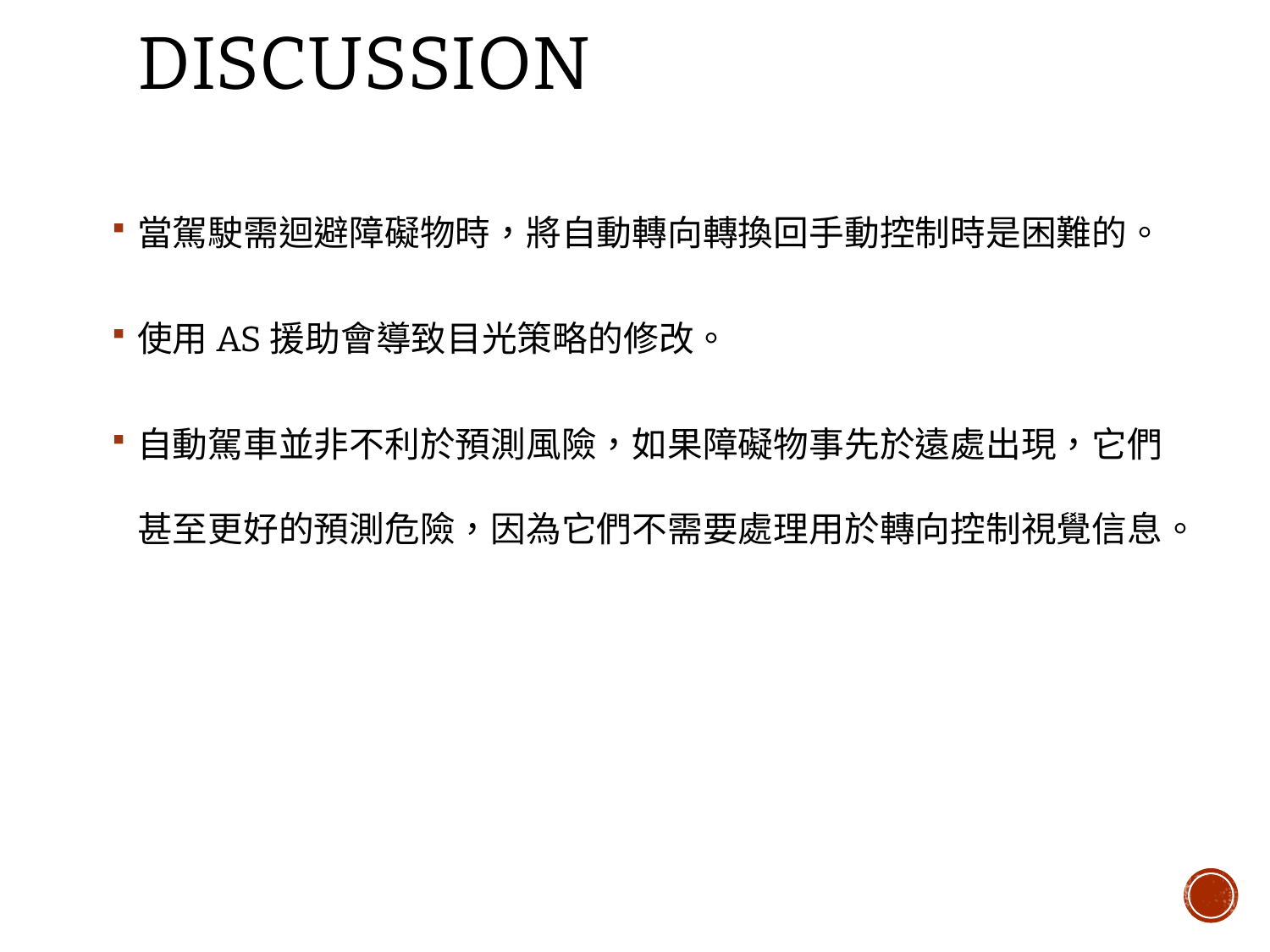

Discussion
當駕駛需迴避障礙物時，將自動轉向轉換回手動控制時是困難的。
使用AS援助會導致目光策略的修改。
自動駕車並非不利於預測風險，如果障礙物事先於遠處出現，它們甚至更好的預測危險，因為它們不需要處理用於轉向控制視覺信息。